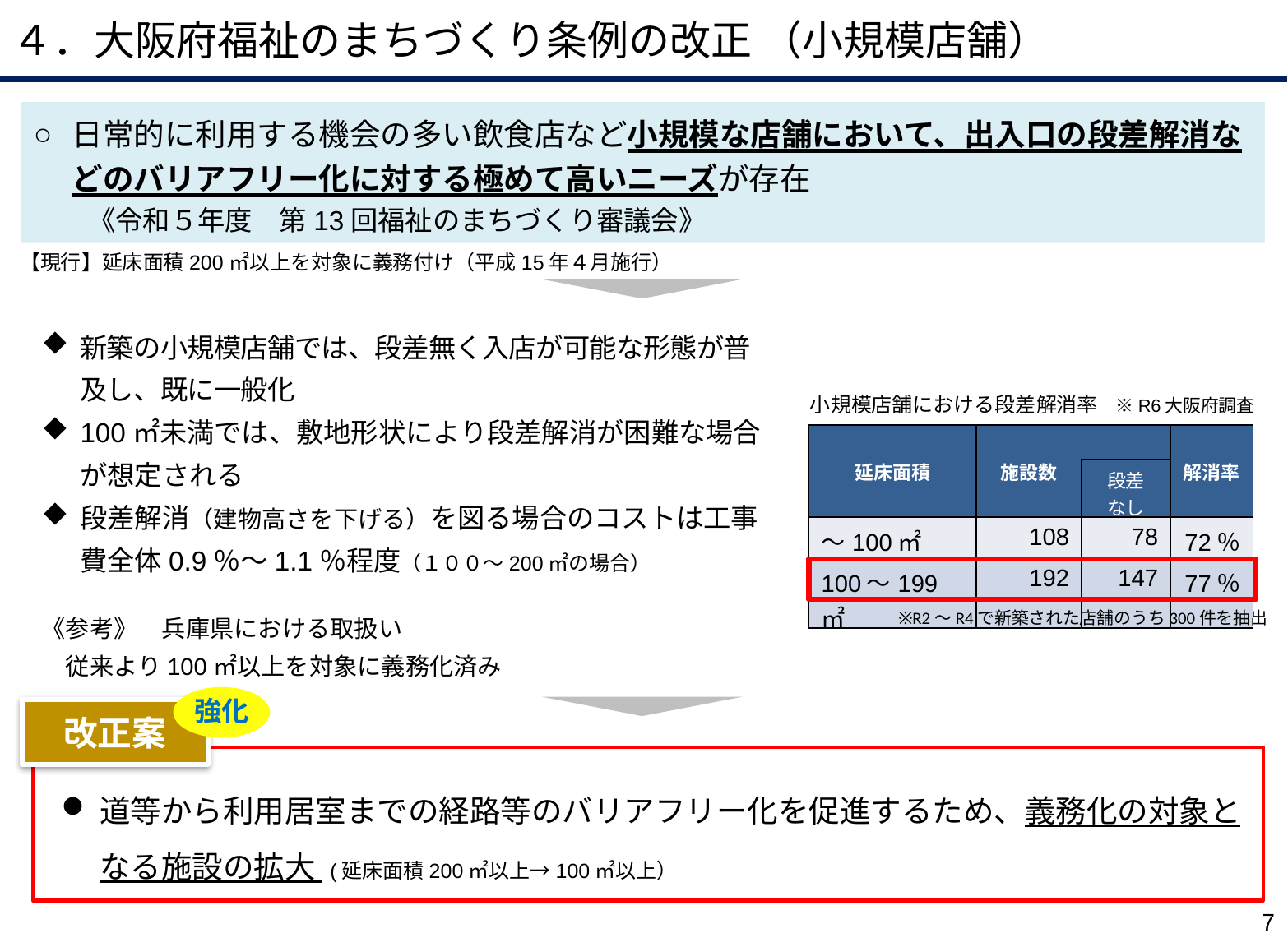

４．大阪府福祉のまちづくり条例の改正 （小規模店舗）
日常的に利用する機会の多い飲食店など小規模な店舗において、出入口の段差解消などのバリアフリー化に対する極めて高いニーズが存在
　　《令和５年度　第13回福祉のまちづくり審議会》
【現行】延床面積200㎡以上を対象に義務付け（平成15年４月施行）

新築の小規模店舗では、段差無く入店が可能な形態が普及し、既に一般化
100㎡未満では、敷地形状により段差解消が困難な場合が想定される
段差解消（建物高さを下げる）を図る場合のコストは工事費全体0.9％～1.1％程度（１００～200㎡の場合）

《参考》　兵庫県における取扱い
　従来より100㎡以上を対象に義務化済み
小規模店舗における段差解消率　※R6大阪府調査
| 延床面積 | 施設数 |  | 解消率 |
| --- | --- | --- | --- |
|  |  | 段差 なし |  |
| ～100㎡ | 108 | 78 | 72％ |
| 100～199㎡ | 192 | 147 | 77％ |

※R2～R4で新築された店舗のうち300件を抽出

強化

改正案

道等から利用居室までの経路等のバリアフリー化を促進するため、義務化の対象となる施設の拡大 (延床面積200㎡以上→100㎡以上）
7